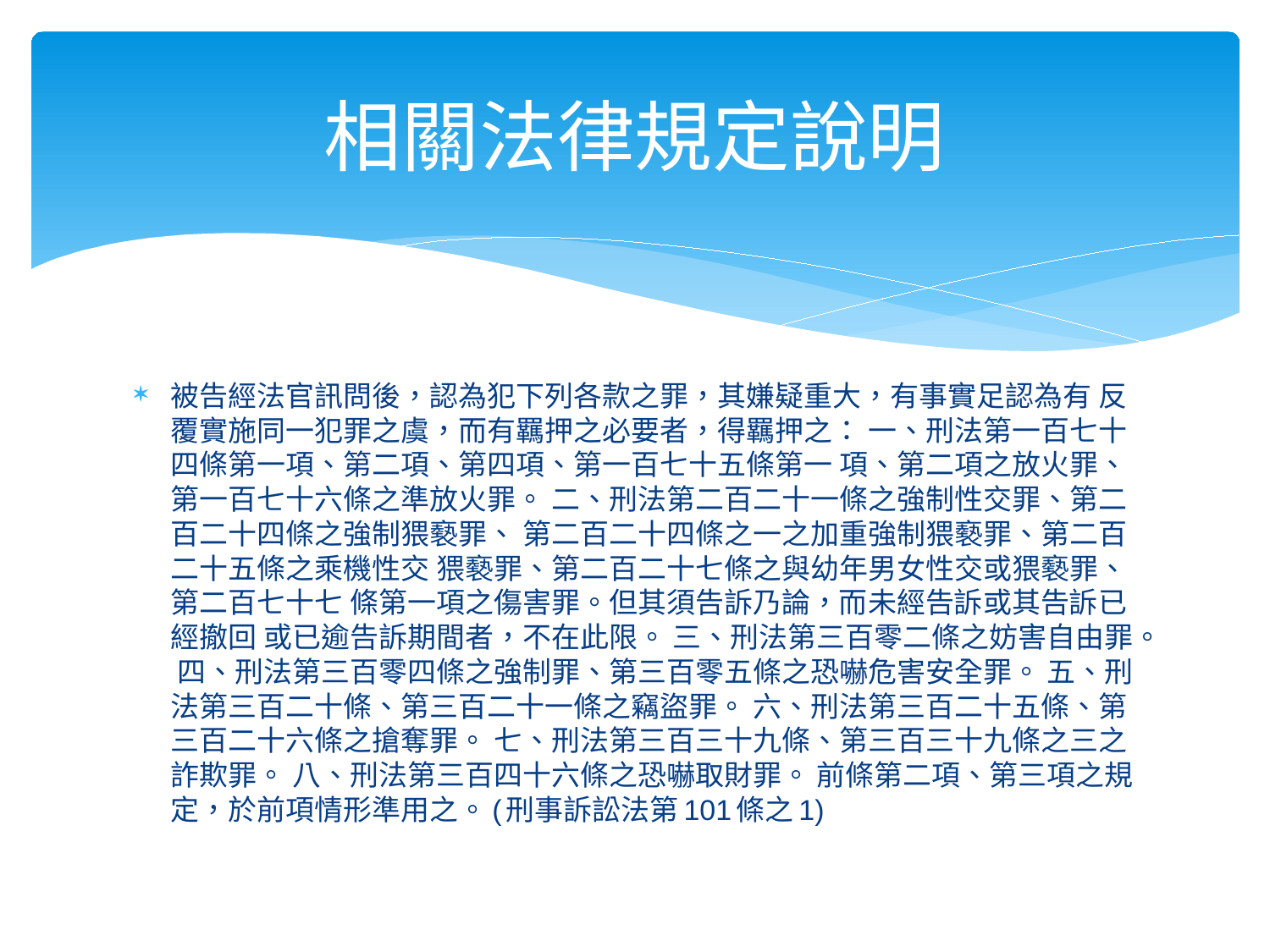

# 相關法律規定說明
被告經法官訊問後，認為犯下列各款之罪，其嫌疑重大，有事實足認為有 反覆實施同一犯罪之虞，而有羈押之必要者，得羈押之： 一、刑法第一百七十四條第一項、第二項、第四項、第一百七十五條第一 項、第二項之放火罪、第一百七十六條之準放火罪。 二、刑法第二百二十一條之強制性交罪、第二百二十四條之強制猥褻罪、 第二百二十四條之一之加重強制猥褻罪、第二百二十五條之乘機性交 猥褻罪、第二百二十七條之與幼年男女性交或猥褻罪、第二百七十七 條第一項之傷害罪。但其須告訴乃論，而未經告訴或其告訴已經撤回 或已逾告訴期間者，不在此限。 三、刑法第三百零二條之妨害自由罪。 四、刑法第三百零四條之強制罪、第三百零五條之恐嚇危害安全罪。 五、刑法第三百二十條、第三百二十一條之竊盜罪。 六、刑法第三百二十五條、第三百二十六條之搶奪罪。 七、刑法第三百三十九條、第三百三十九條之三之詐欺罪。 八、刑法第三百四十六條之恐嚇取財罪。 前條第二項、第三項之規定，於前項情形準用之。(刑事訴訟法第101條之1)